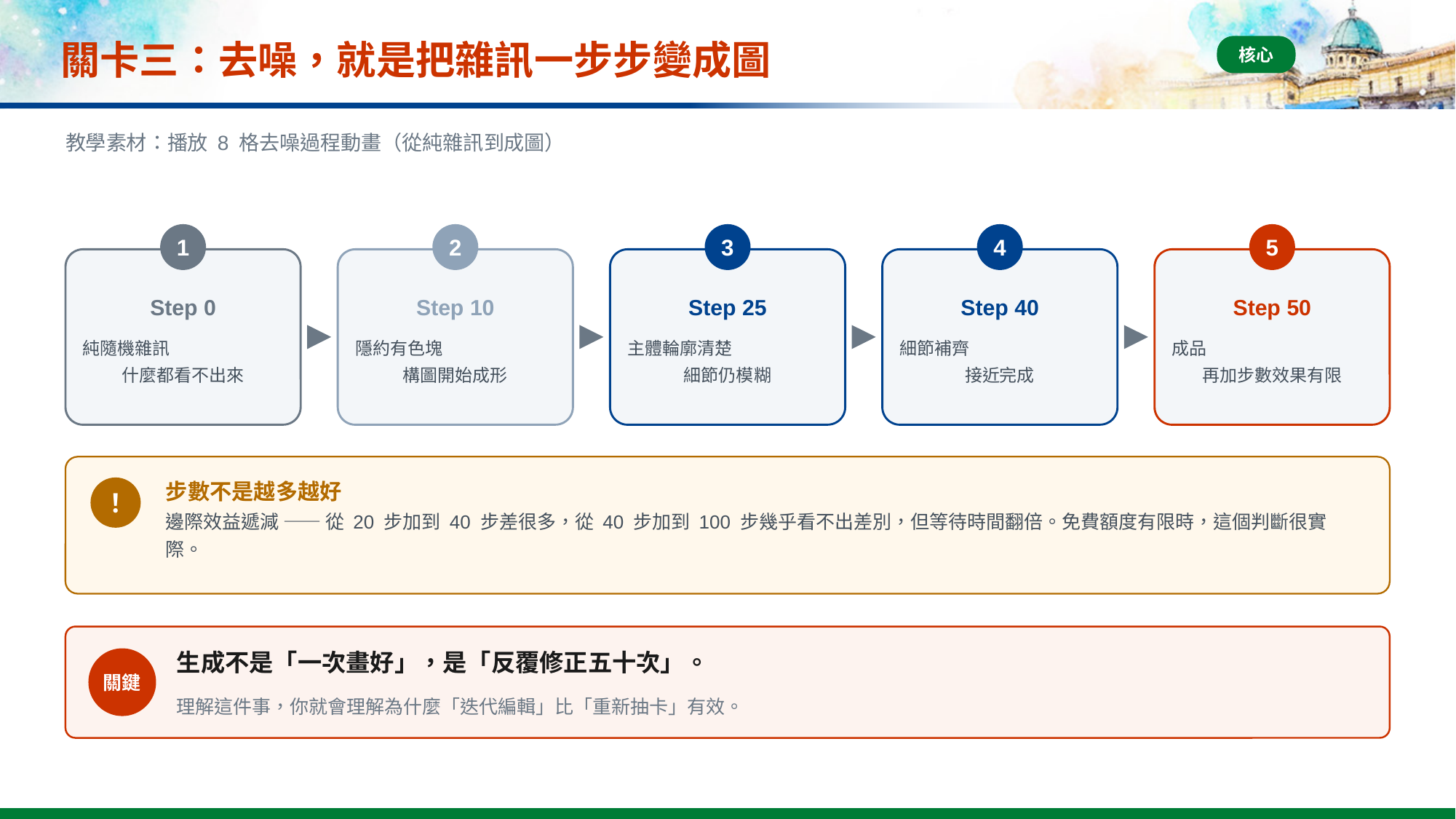

# 關卡三：去噪，就是把雜訊一步步變成圖
核心
教學素材：播放 8 格去噪過程動畫（從純雜訊到成圖）
1
2
3
4
5

Step 0
Step 10
Step 25
Step 40
Step 50

純隨機雜訊
什麼都看不出來
隱約有色塊
構圖開始成形
主體輪廓清楚
細節仍模糊
細節補齊
接近完成
成品
再加步數效果有限

步數不是越多越好
！
邊際效益遞減 —— 從 20 步加到 40 步差很多，從 40 步加到 100 步幾乎看不出差別，但等待時間翻倍。免費額度有限時，這個判斷很實際。

生成不是「一次畫好」，是「反覆修正五十次」。
關鍵
理解這件事，你就會理解為什麼「迭代編輯」比「重新抽卡」有效。